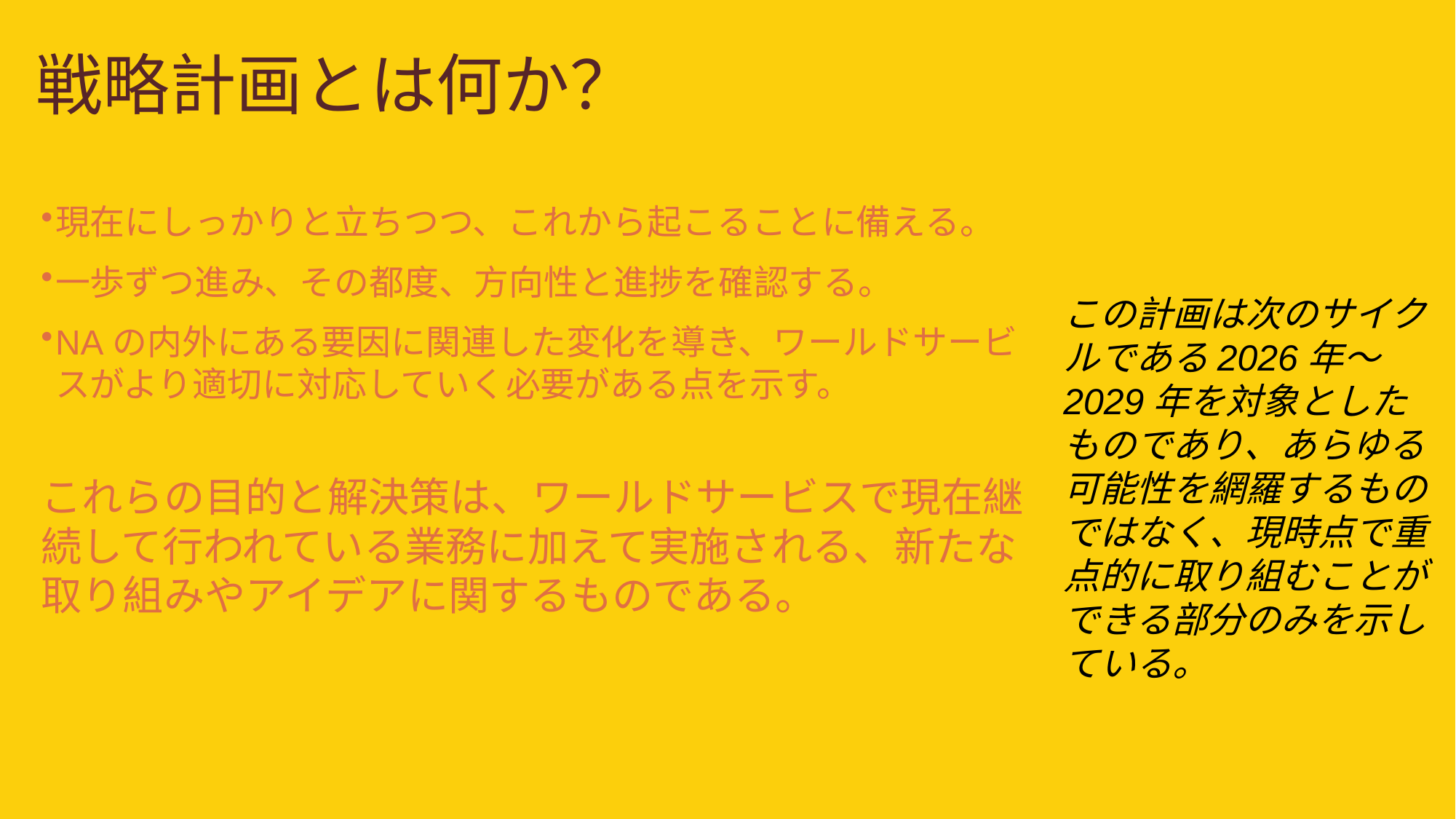

戦略計画とは何か？
現在にしっかりと立ちつつ、これから起こることに備える。
一歩ずつ進み、その都度、方向性と進捗を確認する。
NAの内外にある要因に関連した変化を導き、ワールドサービスがより適切に対応していく必要がある点を示す。
これらの目的と解決策は、ワールドサービスで現在継続して行われている業務に加えて実施される、新たな取り組みやアイデアに関するものである。

この計画は次のサイクルである2026年〜2029年を対象としたものであり、あらゆる可能性を網羅するものではなく、現時点で重点的に取り組むことができる部分のみを示している。